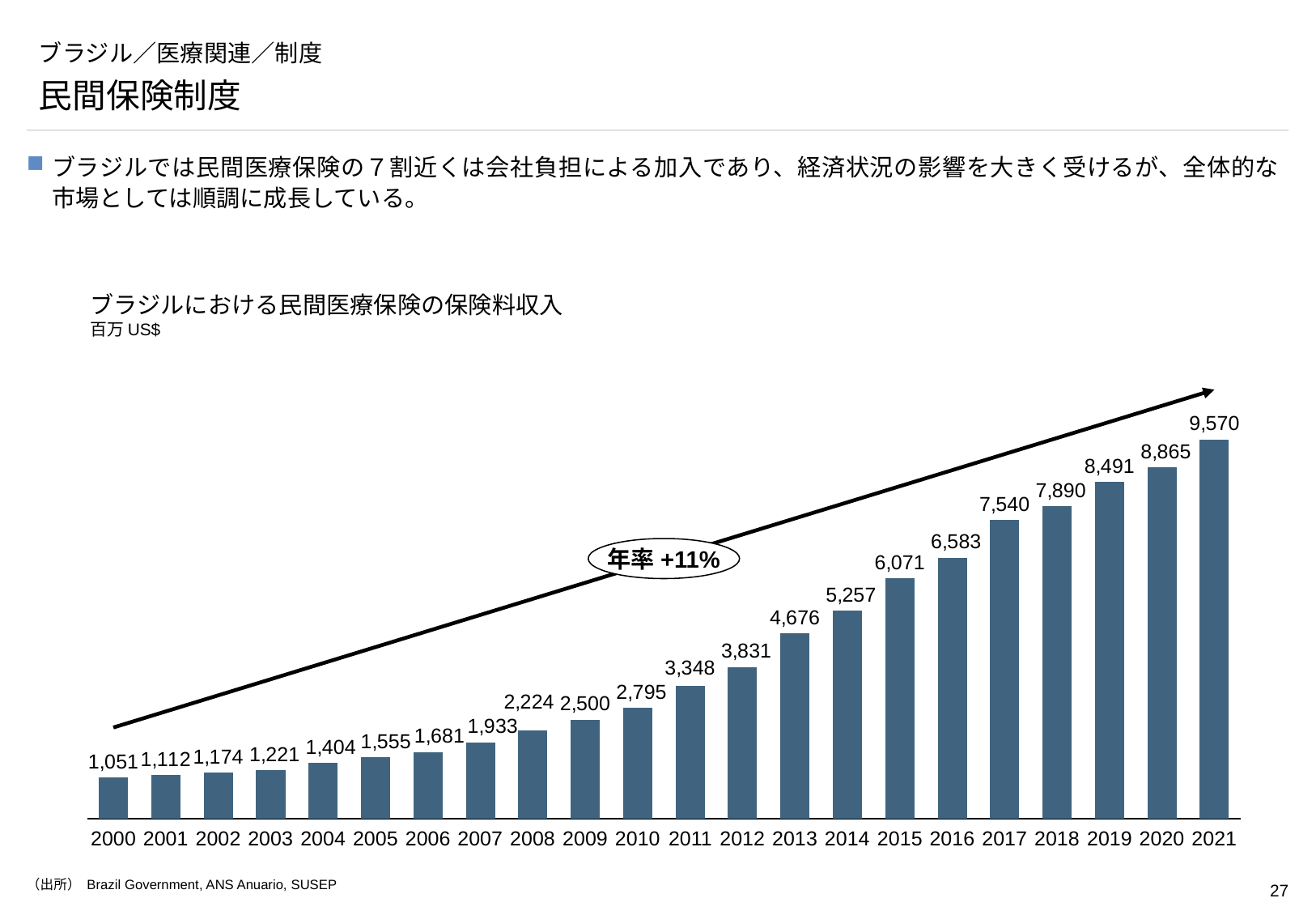

# ブラジル／医療関連／制度
民間保険制度
ブラジルでは民間医療保険の７割近くは会社負担による加入であり、経済状況の影響を大きく受けるが、全体的な市場としては順調に成長している。
ブラジルにおける民間医療保険の保険料収入
百万US$

### Chart

| Category |  |
|---|---|
年率+11%
2000
2001
2002
2003
2004
2005
2006
2007
2008
2009
2010
2011
2012
2013
2014
2015
2016
2017
2018
2019
2020
2021
（出所） Brazil Government, ANS Anuario, SUSEP